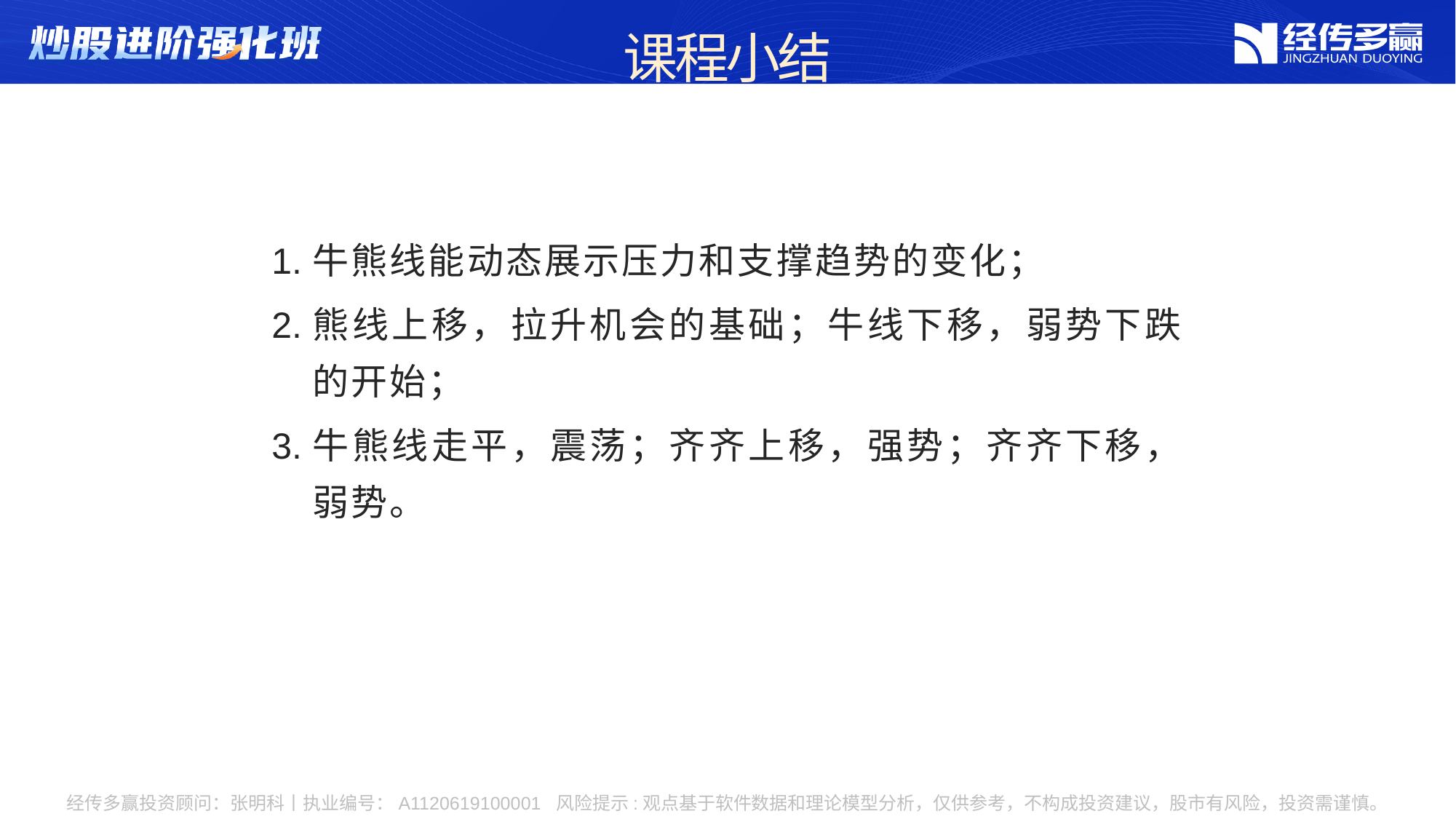

课程小结
牛熊线能动态展示压力和支撑趋势的变化；
熊线上移，拉升机会的基础；牛线下移，弱势下跌的开始；
牛熊线走平，震荡；齐齐上移，强势；齐齐下移，弱势。